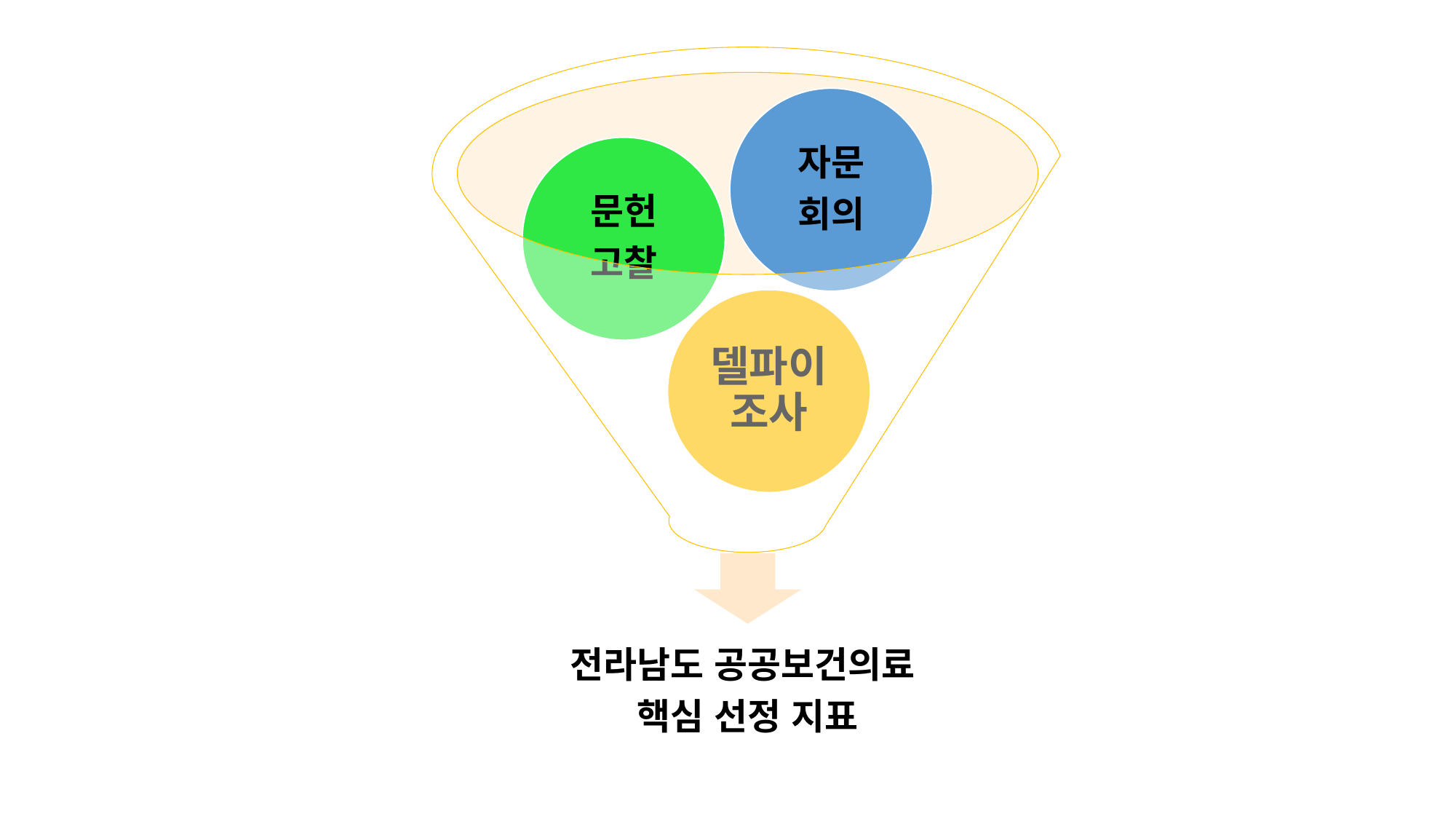

전라남도 공공보건의료
핵심 선정 지표
델파이 조사
문헌
고찰
자문
회의